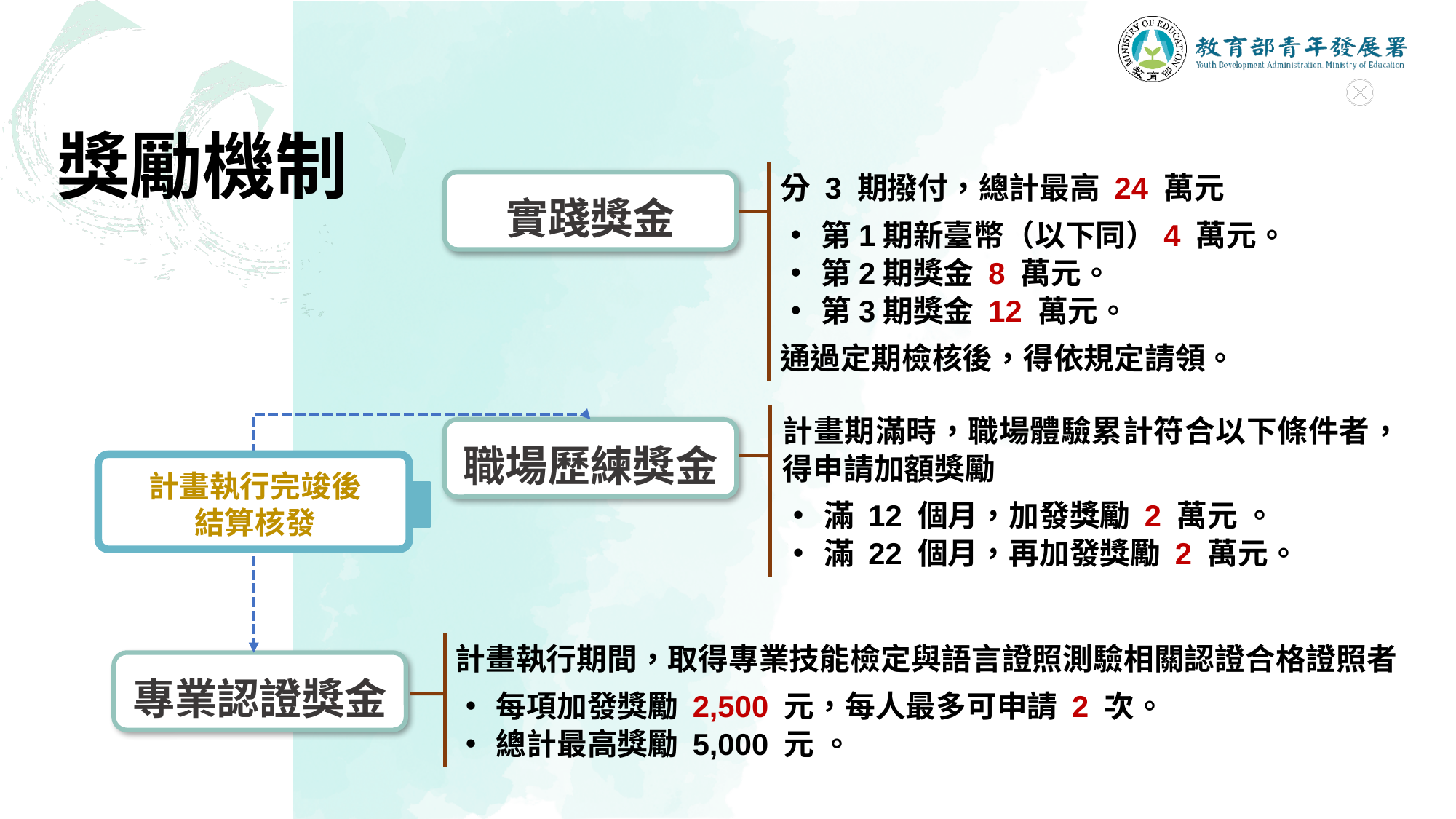

獎勵機制
分 3 期撥付，總計最高 24 萬元
第1期新臺幣（以下同）4 萬元。
第2期獎金 8 萬元。
第3期獎金 12 萬元。
通過定期檢核後，得依規定請領。
實踐獎金
計畫期滿時，職場體驗累計符合以下條件者，得申請加額獎勵
滿 12 個月，加發獎勵 2 萬元 。
滿 22 個月，再加發獎勵 2 萬元。
職場歷練獎金

計畫執行完竣後
結算核發
計畫執行期間，取得專業技能檢定與語言證照測驗相關認證合格證照者
每項加發獎勵 2,500 元，每人最多可申請 2 次。
總計最高獎勵 5,000 元 。
專業認證獎金